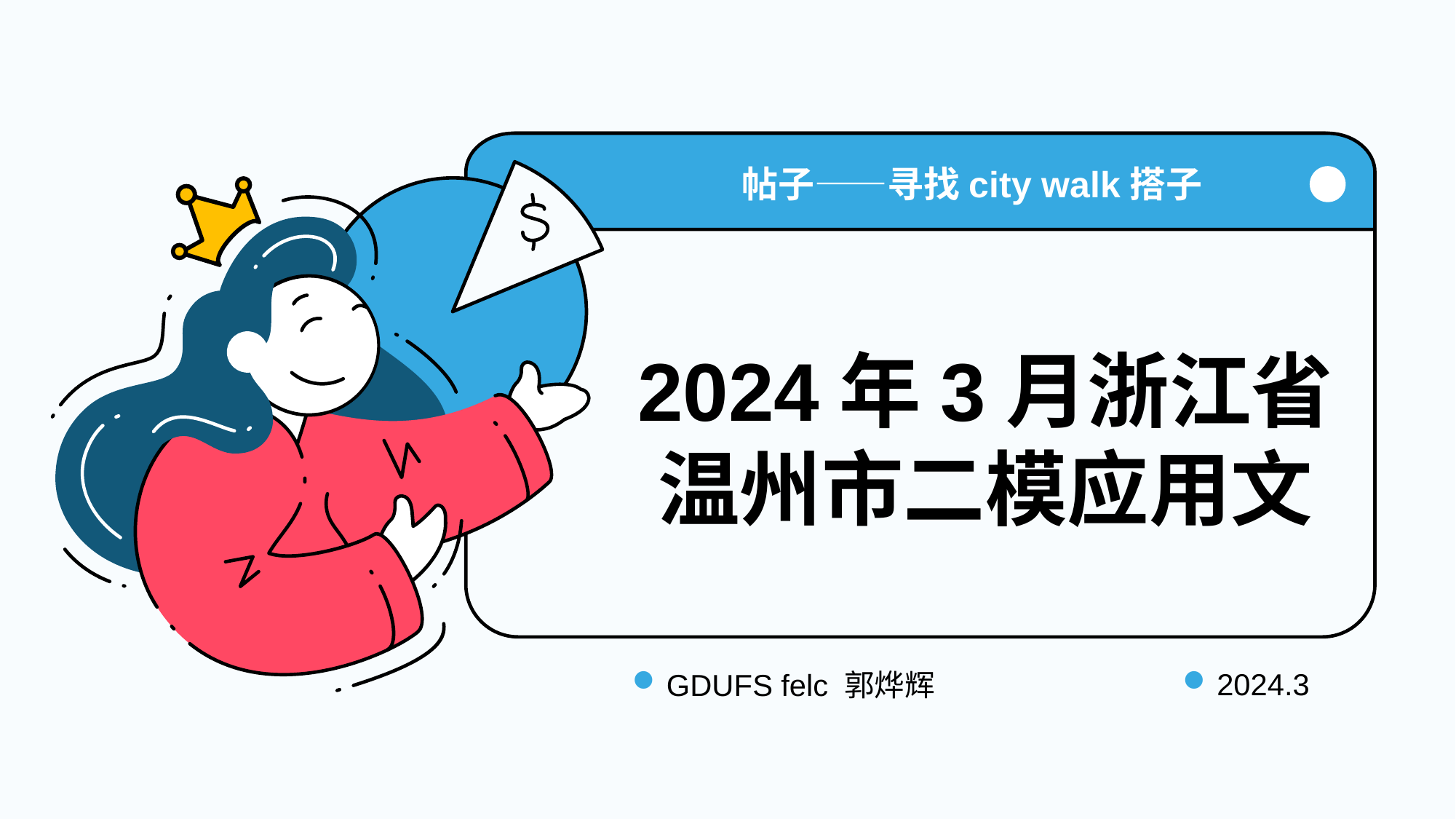

帖子——寻找city walk搭子
# 2024年3月浙江省温州市二模应用文
GDUFS felc 郭烨辉
2024.3